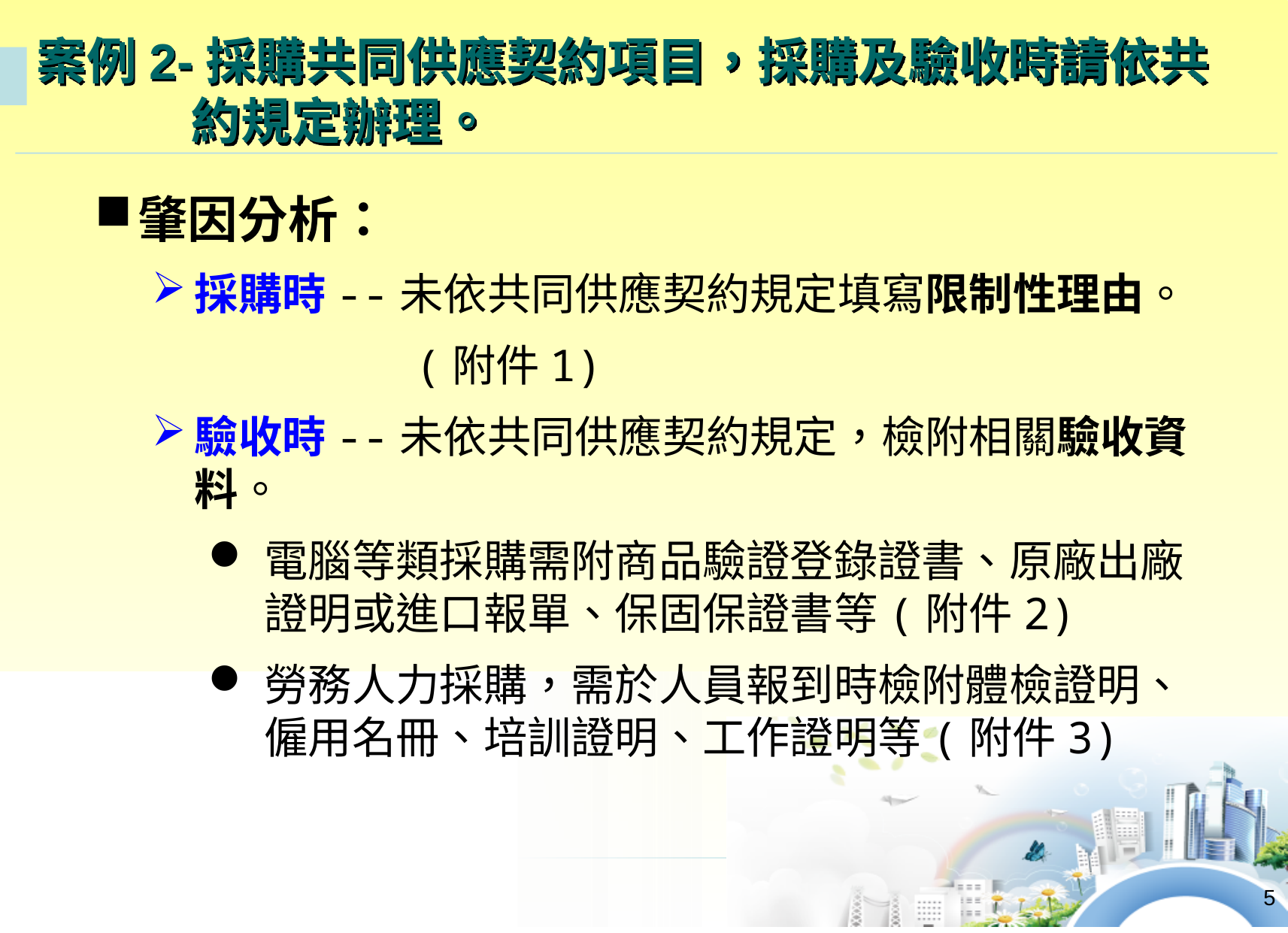

案例2-採購共同供應契約項目，採購及驗收時請依共約規定辦理。
肇因分析：
採購時--未依共同供應契約規定填寫限制性理由。
          (附件1)
驗收時--未依共同供應契約規定，檢附相關驗收資料。
電腦等類採購需附商品驗證登錄證書、原廠出廠證明或進口報單、保固保證書等(附件2)
勞務人力採購，需於人員報到時檢附體檢證明、僱用名冊、培訓證明、工作證明等(附件3)
5